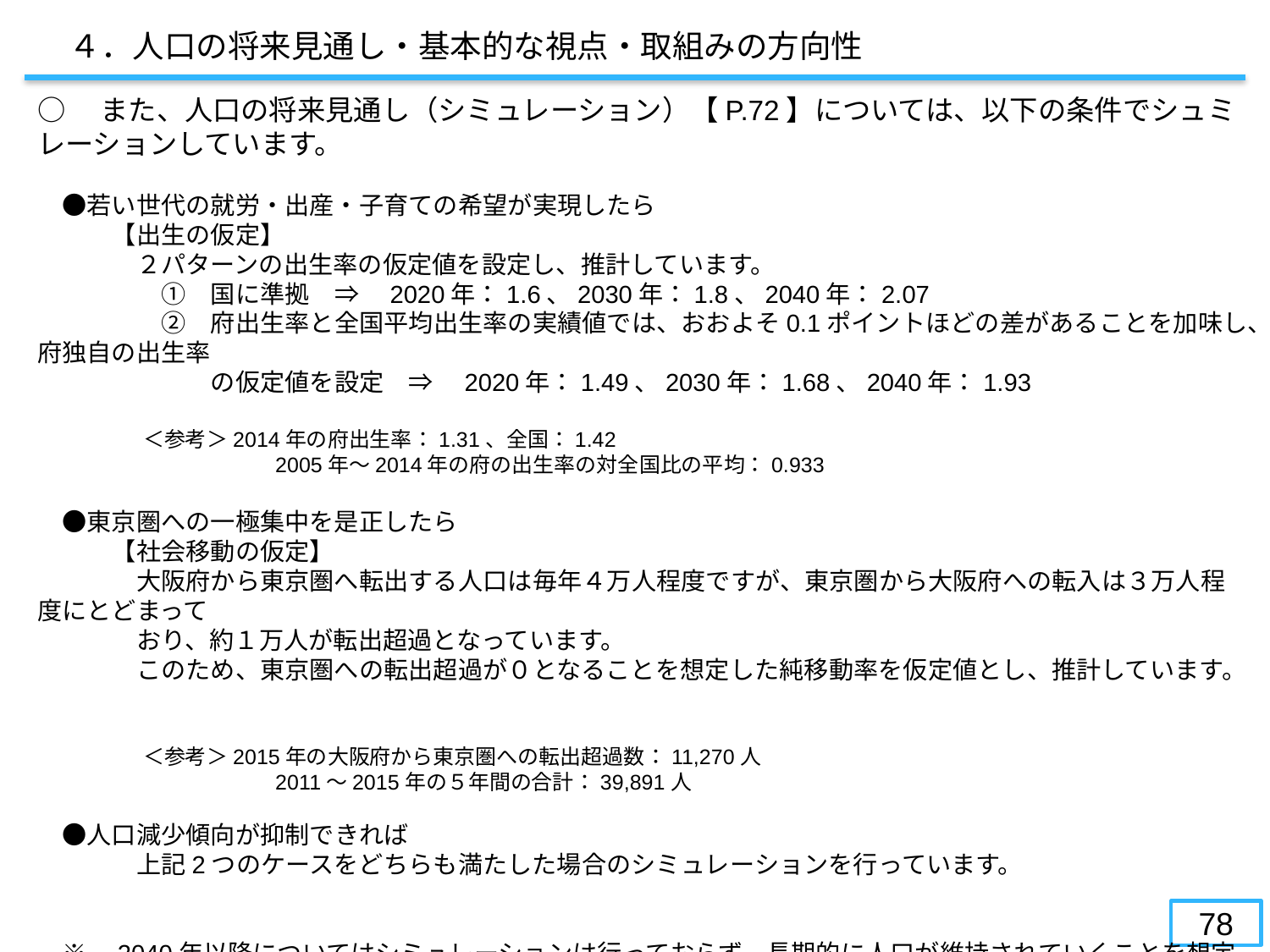

４．人口の将来見通し・基本的な視点・取組みの方向性
○　また、人口の将来見通し（シミュレーション）【P.72】については、以下の条件でシュミレーションしています。

　●若い世代の就労・出産・子育ての希望が実現したら
　　　【出生の仮定】
　　　　２パターンの出生率の仮定値を設定し、推計しています。
　　　　　①　国に準拠　⇒　2020年：1.6、2030年：1.8、2040年：2.07
　　　　　②　府出生率と全国平均出生率の実績値では、おおよそ0.1ポイントほどの差があることを加味し、府独自の出生率
　　　　　　　の仮定値を設定　⇒　2020年：1.49、2030年：1.68、2040年：1.93

　　　　　＜参考＞2014年の府出生率：1.31、全国：1.42
　　　　　　　　　　　2005年～2014年の府の出生率の対全国比の平均：0.933

　●東京圏への一極集中を是正したら
　　　【社会移動の仮定】
　　　　大阪府から東京圏へ転出する人口は毎年４万人程度ですが、東京圏から大阪府への転入は３万人程度にとどまって
　　　　おり、約１万人が転出超過となっています。
　　　　このため、東京圏への転出超過が０となることを想定した純移動率を仮定値とし、推計しています。

　　　　　＜参考＞2015年の大阪府から東京圏への転出超過数：11,270人
　　　　　　　　　　　2011～2015年の５年間の合計：39,891人

　●人口減少傾向が抑制できれば
　　　　上記2つのケースをどちらも満たした場合のシミュレーションを行っています。

　※　2040年以降についてはシミュレーションは行っておらず、長期的に人口が維持されていくことを想定したイメージ図です。
78